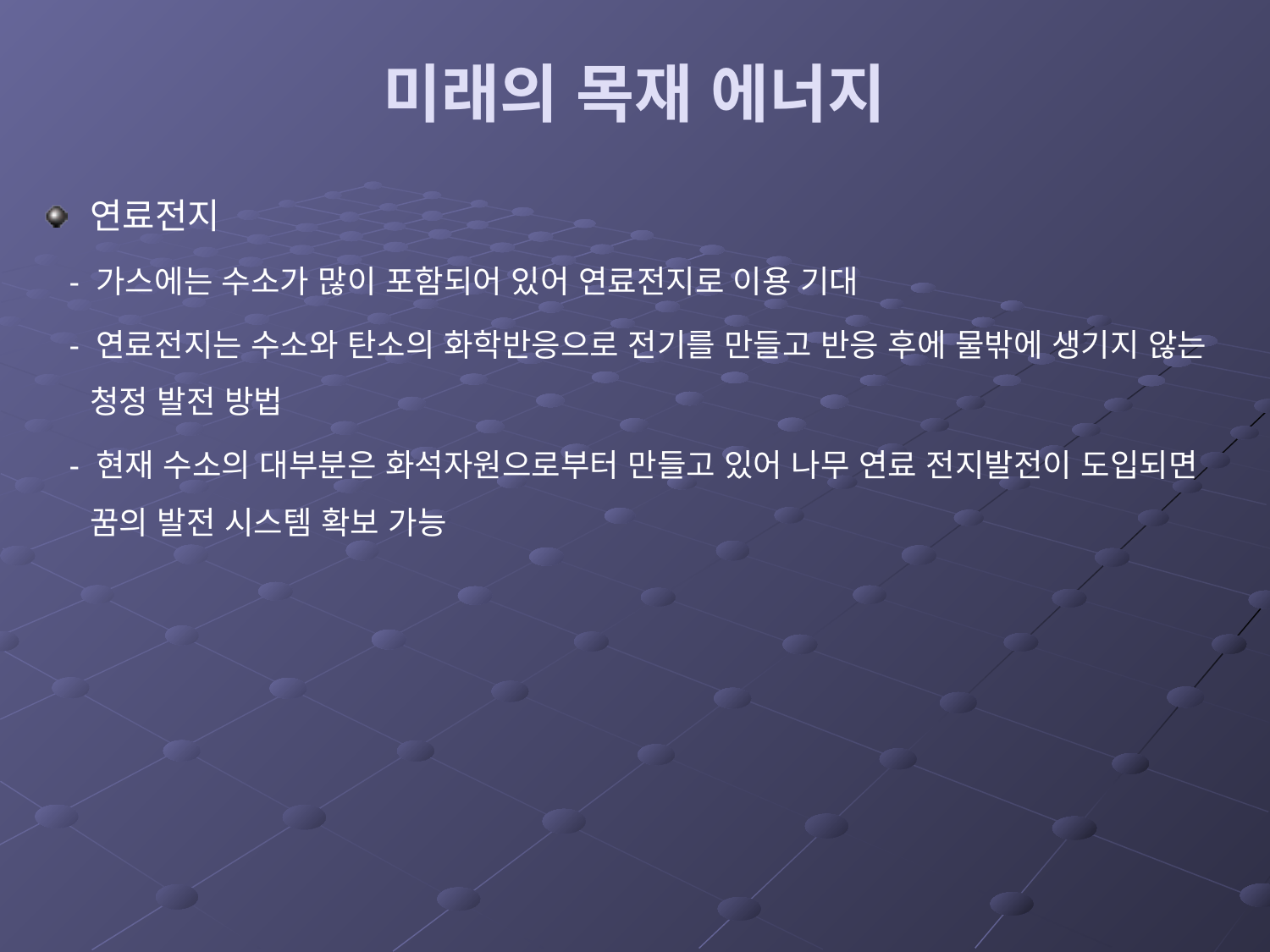

# 미래의 목재 에너지
연료전지
   - 가스에는 수소가 많이 포함되어 있어 연료전지로 이용 기대
   - 연료전지는 수소와 탄소의 화학반응으로 전기를 만들고 반응 후에 물밖에 생기지 않는 청정 발전 방법
   - 현재 수소의 대부분은 화석자원으로부터 만들고 있어 나무 연료 전지발전이 도입되면 꿈의 발전 시스템 확보 가능